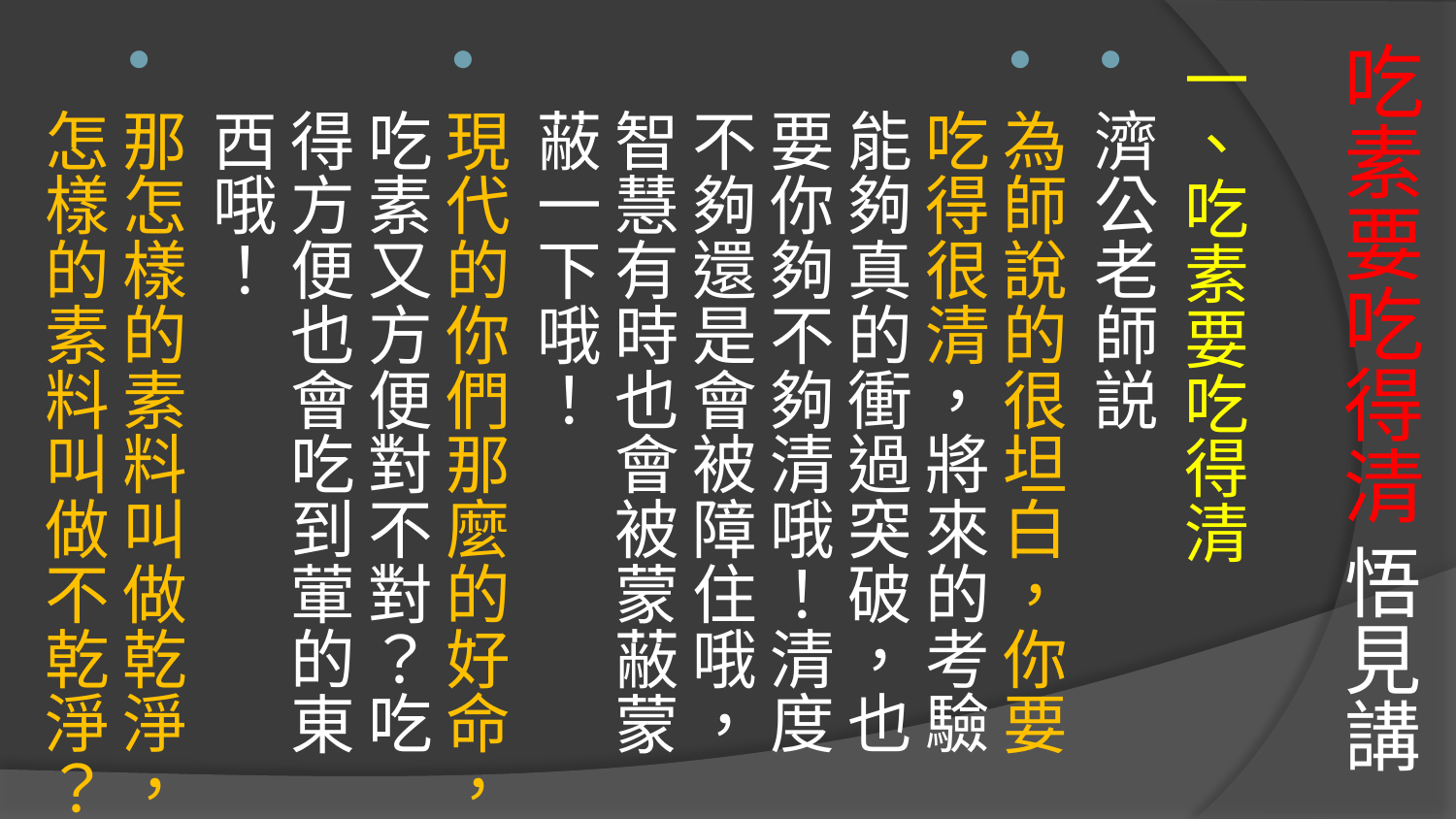

# 吃素要吃得清 悟見講
一、吃素要吃得清
濟公老師説
為師說的很坦白，你要吃得很清，將來的考驗能夠真的衝過突破，也要你夠不夠清哦！清度不夠還是會被障住哦，智慧有時也會被蒙蔽蒙蔽一下哦！
現代的你們那麼的好命，吃素又方便對不對？吃得方便也會吃到葷的東西哦！
那怎樣的素料叫做乾淨，怎樣的素料叫做不乾淨？